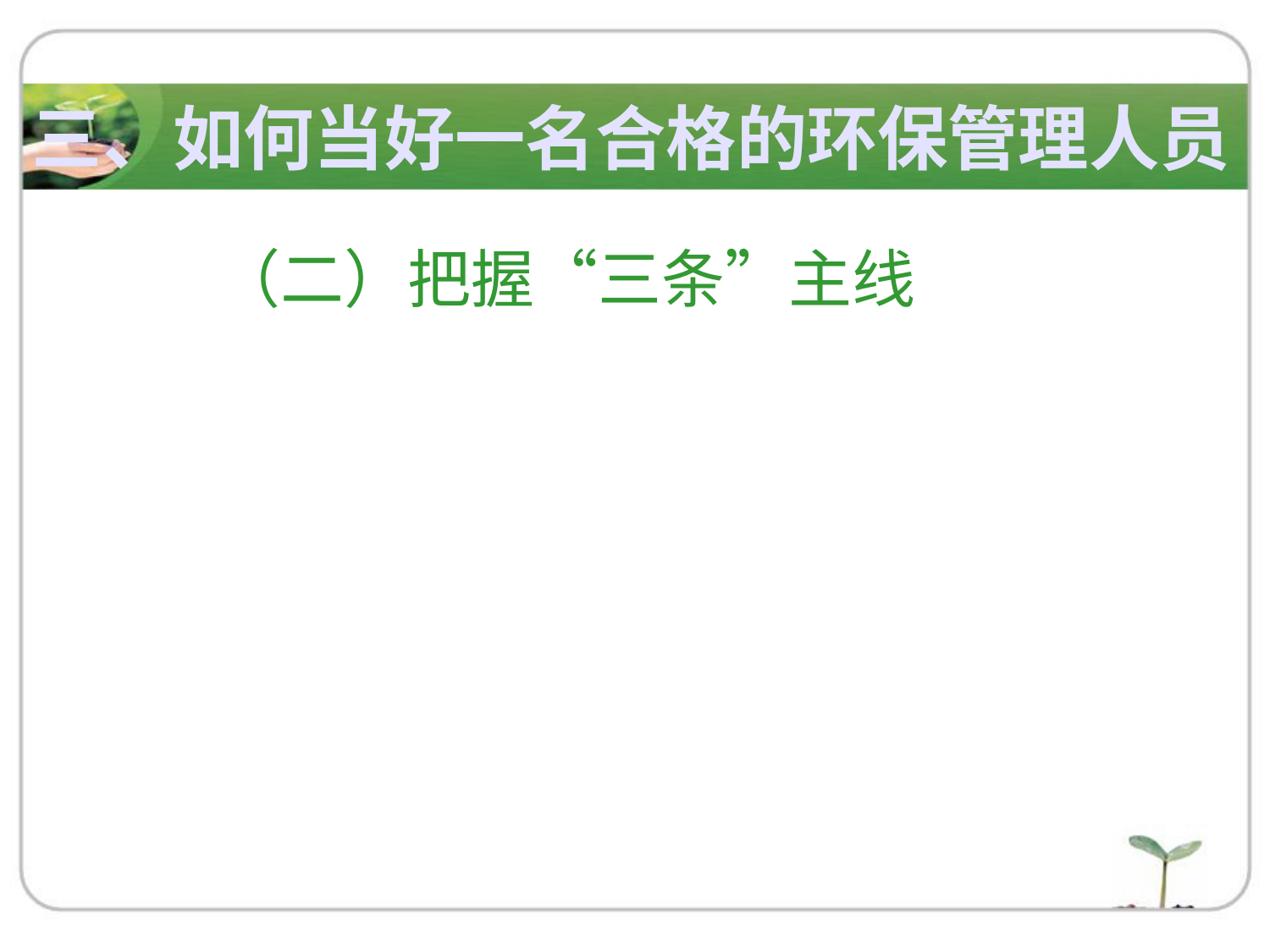

三、如何当好一名合格的环保管理人员
（二）把握“三条”主线

一是以项目手续为主线

二是以生产工艺为主线

三是以污染治理为主线